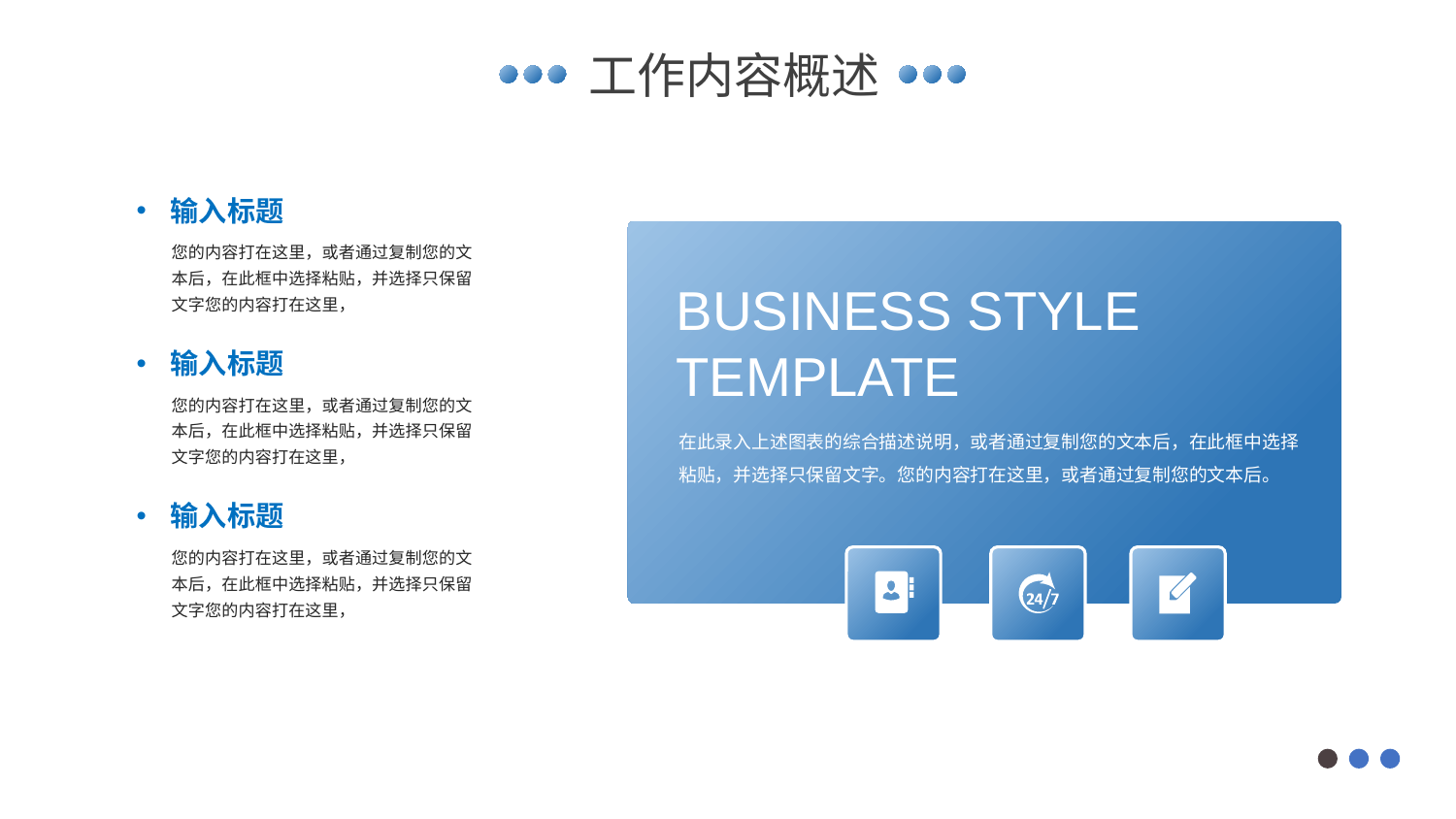

工作内容概述

输入标题

您的内容打在这里，或者通过复制您的文本后，在此框中选择粘贴，并选择只保留文字您的内容打在这里，
BUSINESS STYLE
TEMPLATE
输入标题
您的内容打在这里，或者通过复制您的文本后，在此框中选择粘贴，并选择只保留文字您的内容打在这里，
在此录入上述图表的综合描述说明，或者通过复制您的文本后，在此框中选择粘贴，并选择只保留文字。您的内容打在这里，或者通过复制您的文本后。
输入标题
您的内容打在这里，或者通过复制您的文本后，在此框中选择粘贴，并选择只保留文字您的内容打在这里，